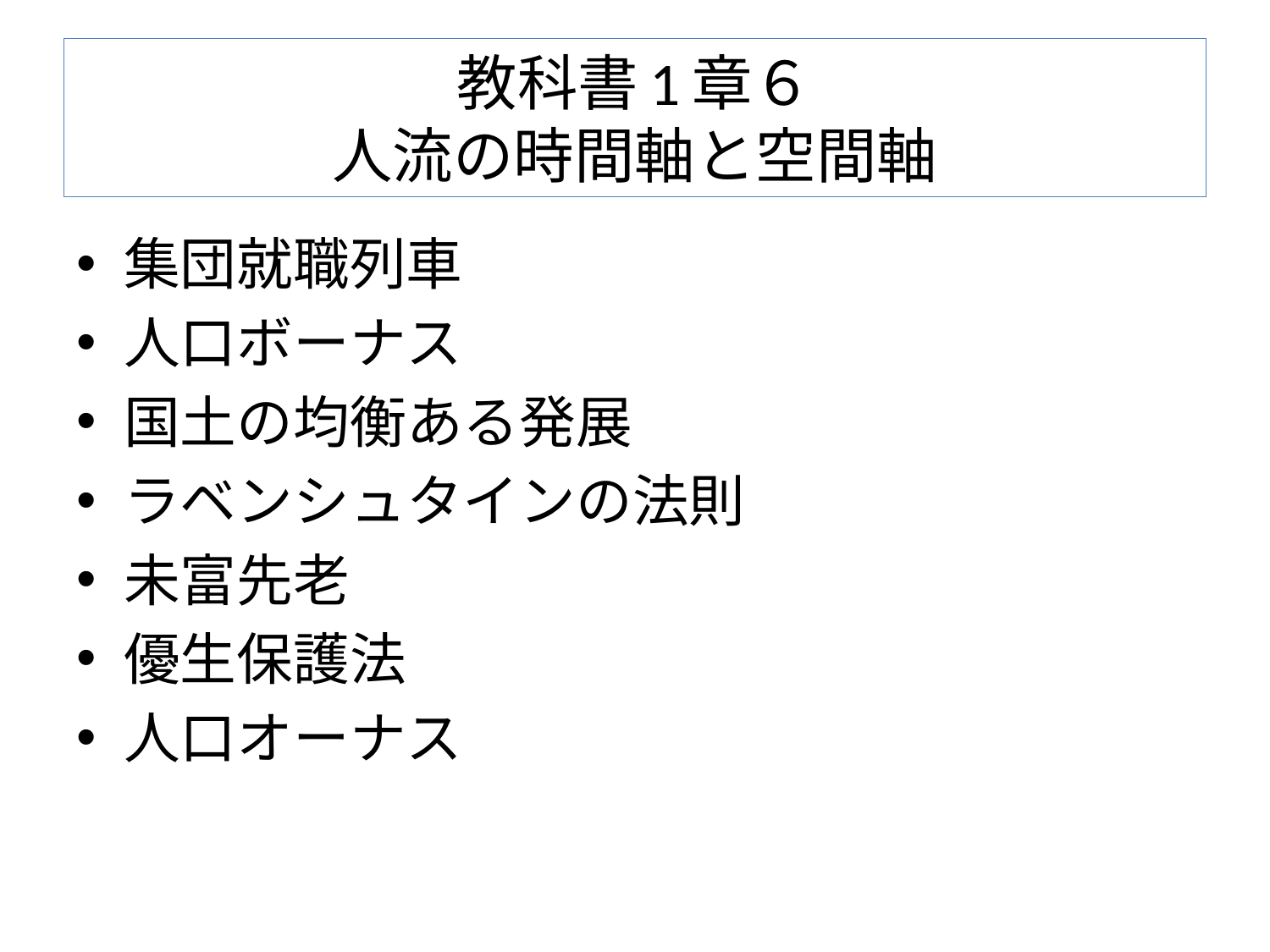

# 教科書1章６ 人流の時間軸と空間軸
集団就職列車
人口ボーナス
国土の均衡ある発展
ラベンシュタインの法則
未富先老
優生保護法
人口オーナス